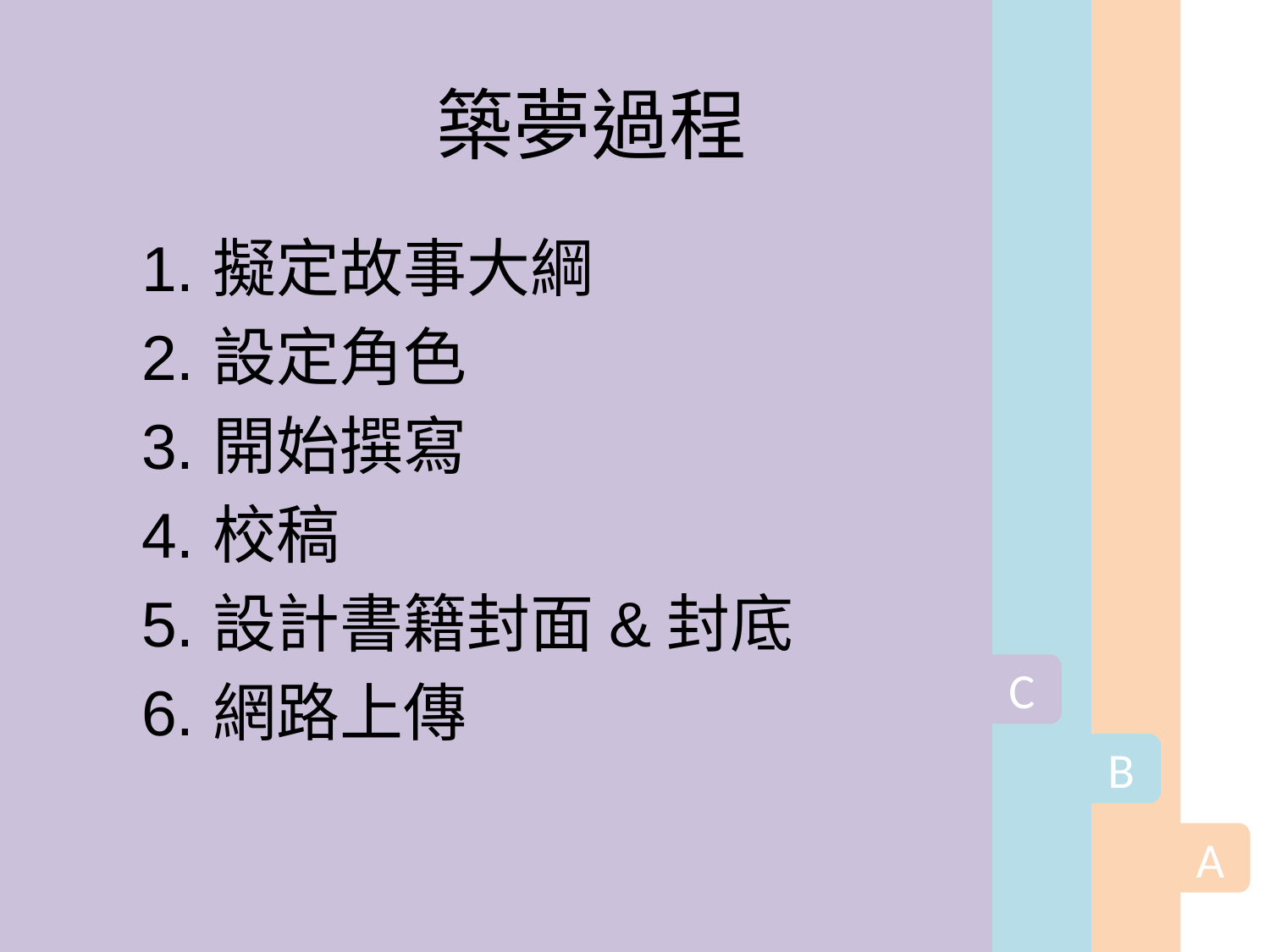

A

B

C
築夢過程
擬定故事大綱
設定角色
開始撰寫
校稿
設計書籍封面&封底
網路上傳